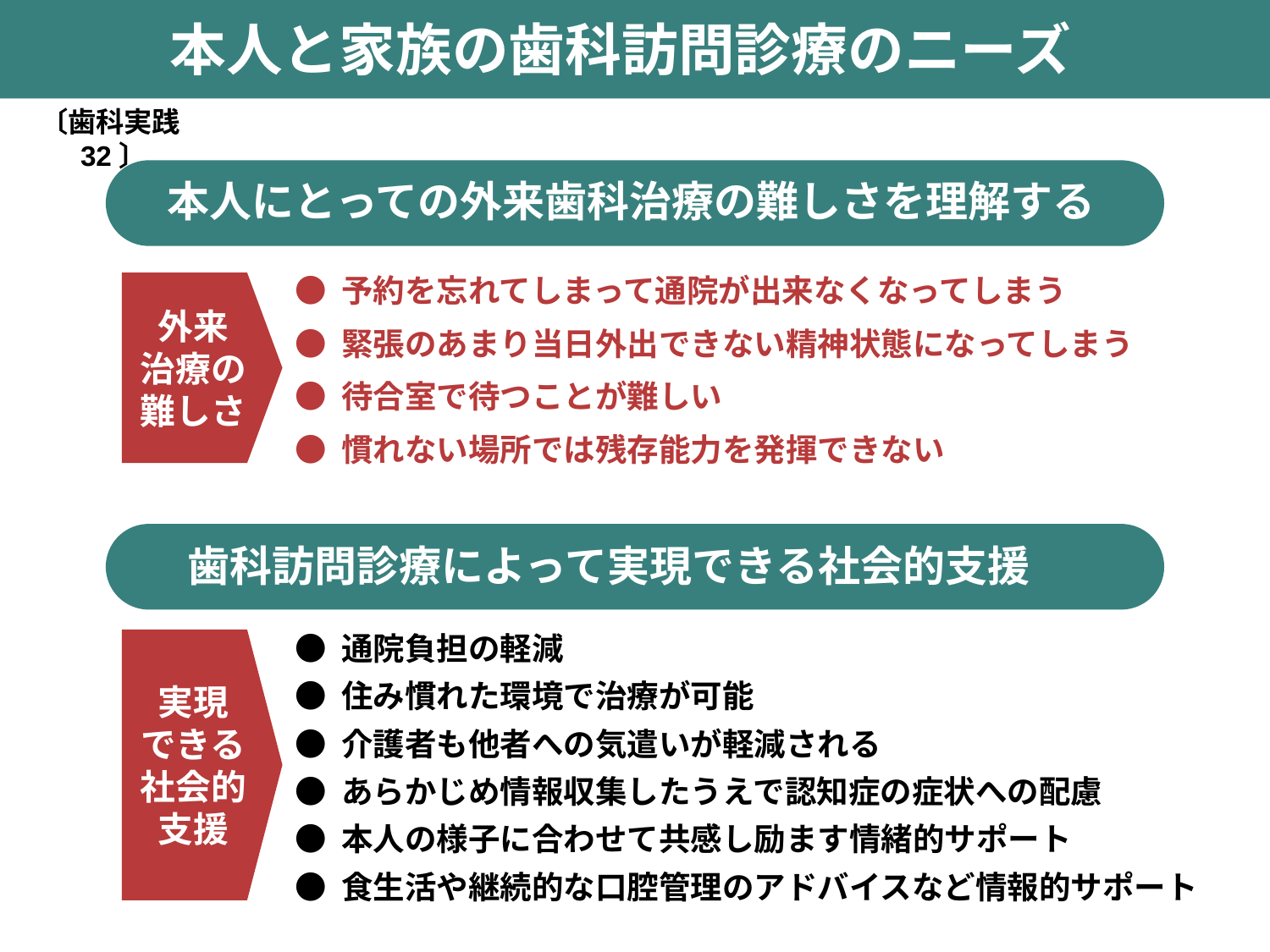

本人と家族の歯科訪問診療のニーズ
〔歯科実践32〕

本人にとっての外来歯科治療の難しさを理解する
● 予約を忘れてしまって通院が出来なくなってしまう
● 緊張のあまり当日外出できない精神状態になってしまう
● 待合室で待つことが難しい
● 慣れない場所では残存能力を発揮できない
外来
治療の
難しさ

歯科訪問診療によって実現できる社会的支援
● 通院負担の軽減
● 住み慣れた環境で治療が可能
● 介護者も他者への気遣いが軽減される
● あらかじめ情報収集したうえで認知症の症状への配慮
● 本人の様子に合わせて共感し励ます情緒的サポート
● 食生活や継続的な口腔管理のアドバイスなど情報的サポート
実現
できる
社会的
支援